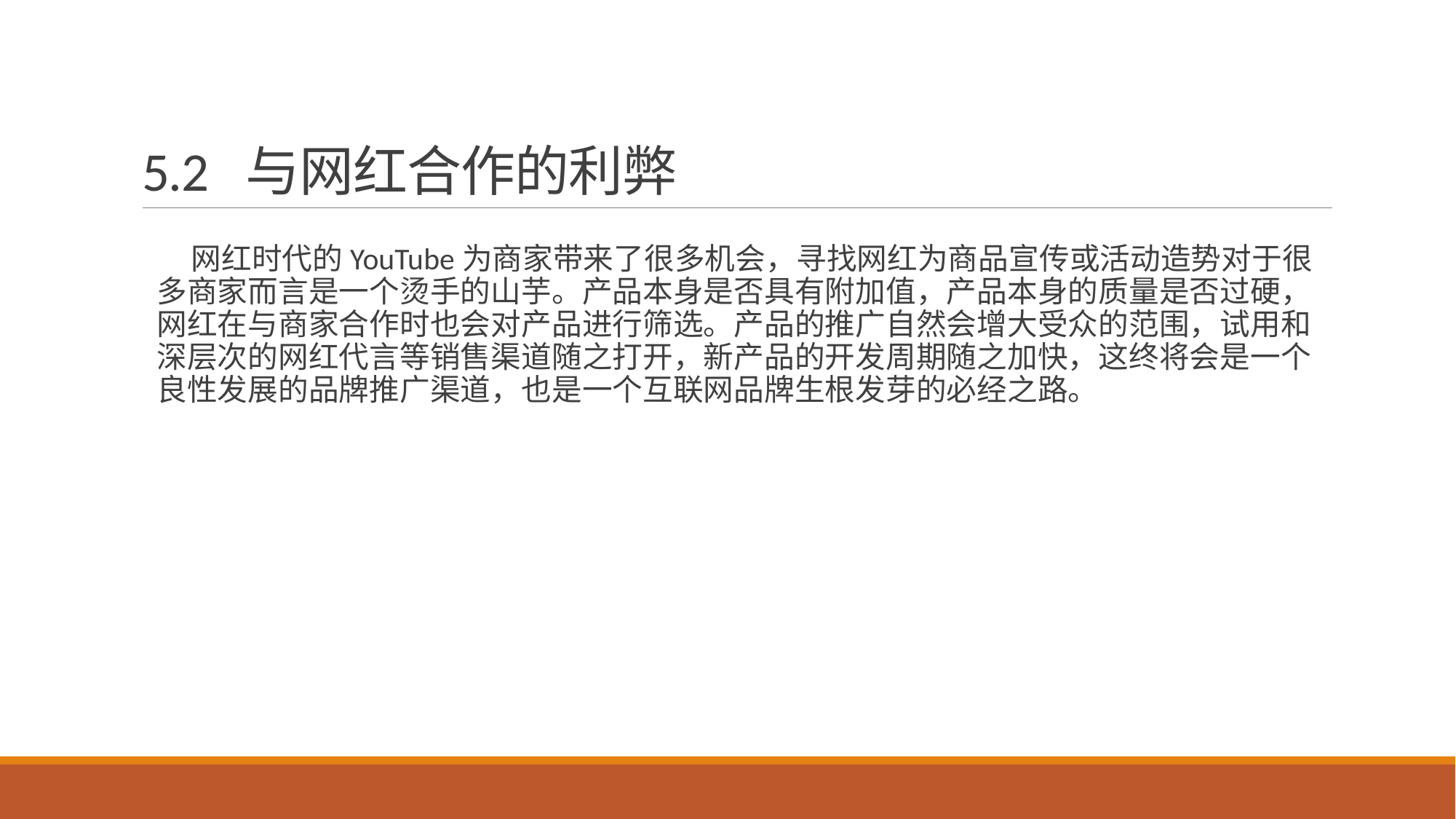

# 5.2  与网红合作的利弊
    网红时代的YouTube为商家带来了很多机会，寻找网红为商品宣传或活动造势对于很多商家而言是一个烫手的山芋。产品本身是否具有附加值，产品本身的质量是否过硬，网红在与商家合作时也会对产品进行筛选。产品的推广自然会增大受众的范围，试用和深层次的网红代言等销售渠道随之打开，新产品的开发周期随之加快，这终将会是一个良性发展的品牌推广渠道，也是一个互联网品牌生根发芽的必经之路。